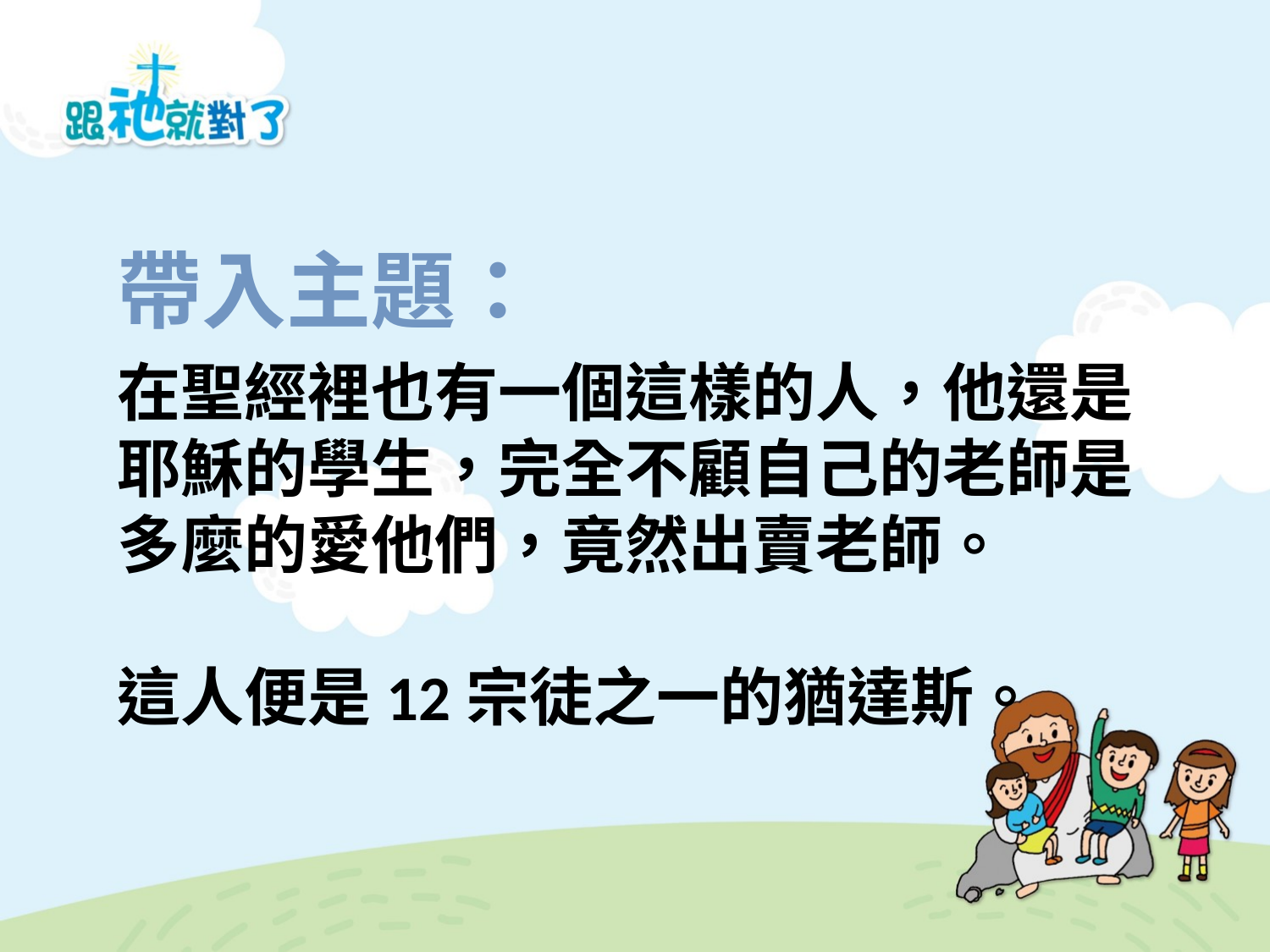

帶入主題：
在聖經裡也有一個這樣的人，他還是耶穌的學生，完全不顧自己的老師是多麼的愛他們，竟然出賣老師。

這人便是12宗徒之一的猶達斯。